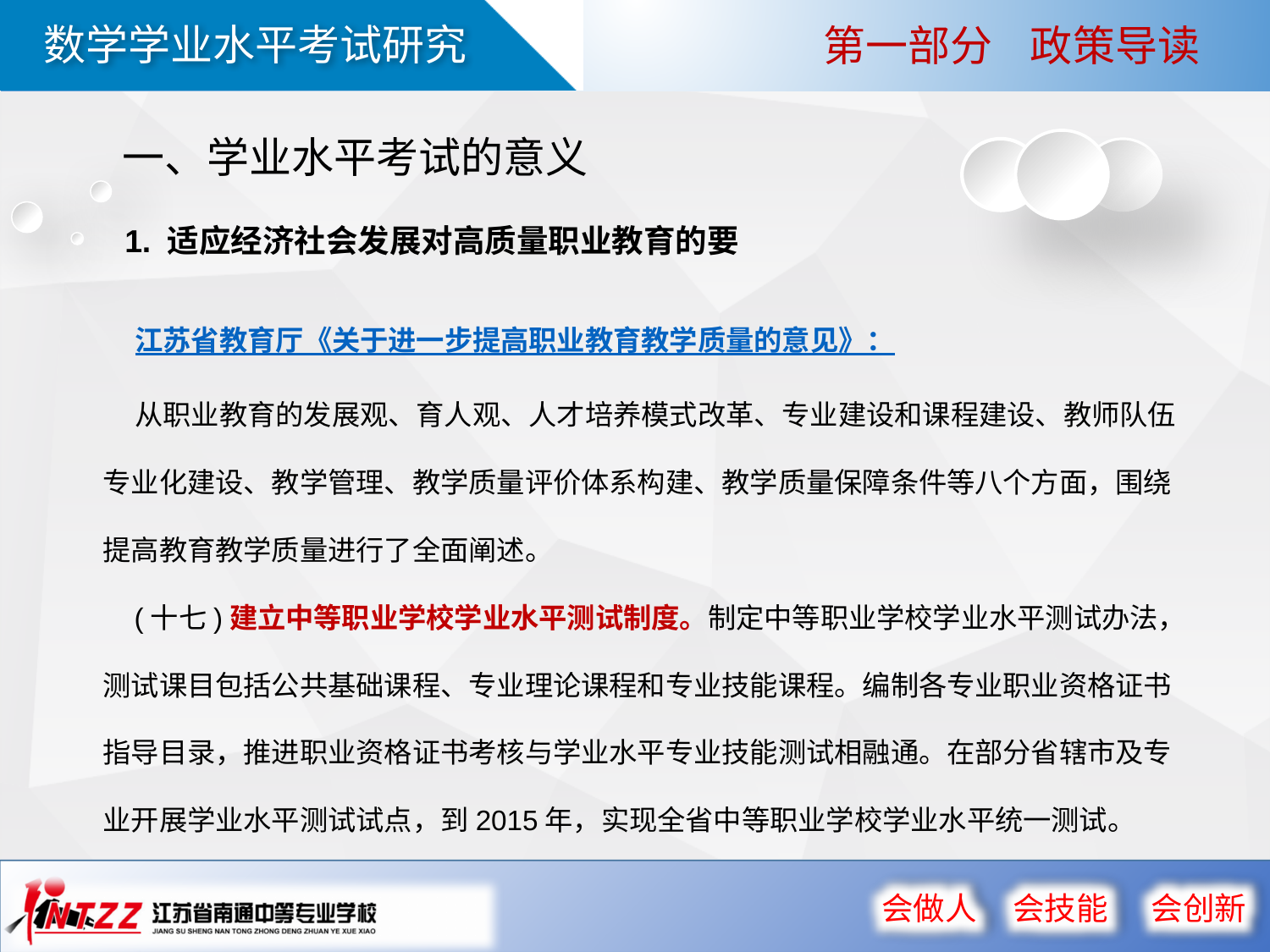

第一部分    政策导读
一、学业水平考试的意义

1. 适应经济社会发展对高质量职业教育的要

    江苏省教育厅《关于进一步提高职业教育教学质量的意见》：
    从职业教育的发展观、育人观、人才培养模式改革、专业建设和课程建设、教师队伍专业化建设、教学管理、教学质量评价体系构建、教学质量保障条件等八个方面，围绕提高教育教学质量进行了全面阐述。
    (十七)建立中等职业学校学业水平测试制度。制定中等职业学校学业水平测试办法，测试课目包括公共基础课程、专业理论课程和专业技能课程。编制各专业职业资格证书指导目录，推进职业资格证书考核与学业水平专业技能测试相融通。在部分省辖市及专业开展学业水平测试试点，到2015年，实现全省中等职业学校学业水平统一测试。